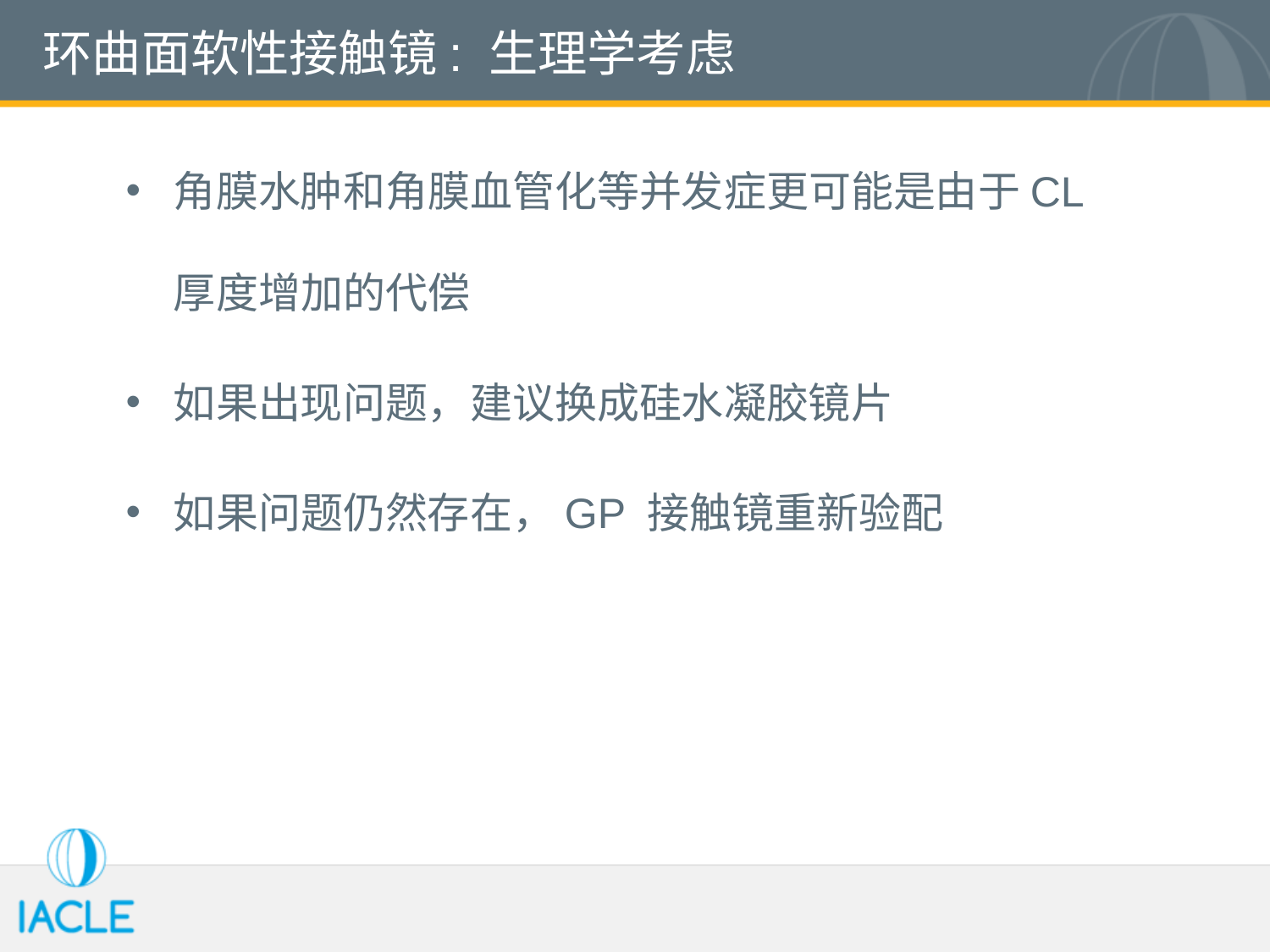

# 环曲面软性接触镜: 生理学考虑
角膜水肿和角膜血管化等并发症更可能是由于CL厚度增加的代偿
如果出现问题，建议换成硅水凝胶镜片
如果问题仍然存在，GP 接触镜重新验配